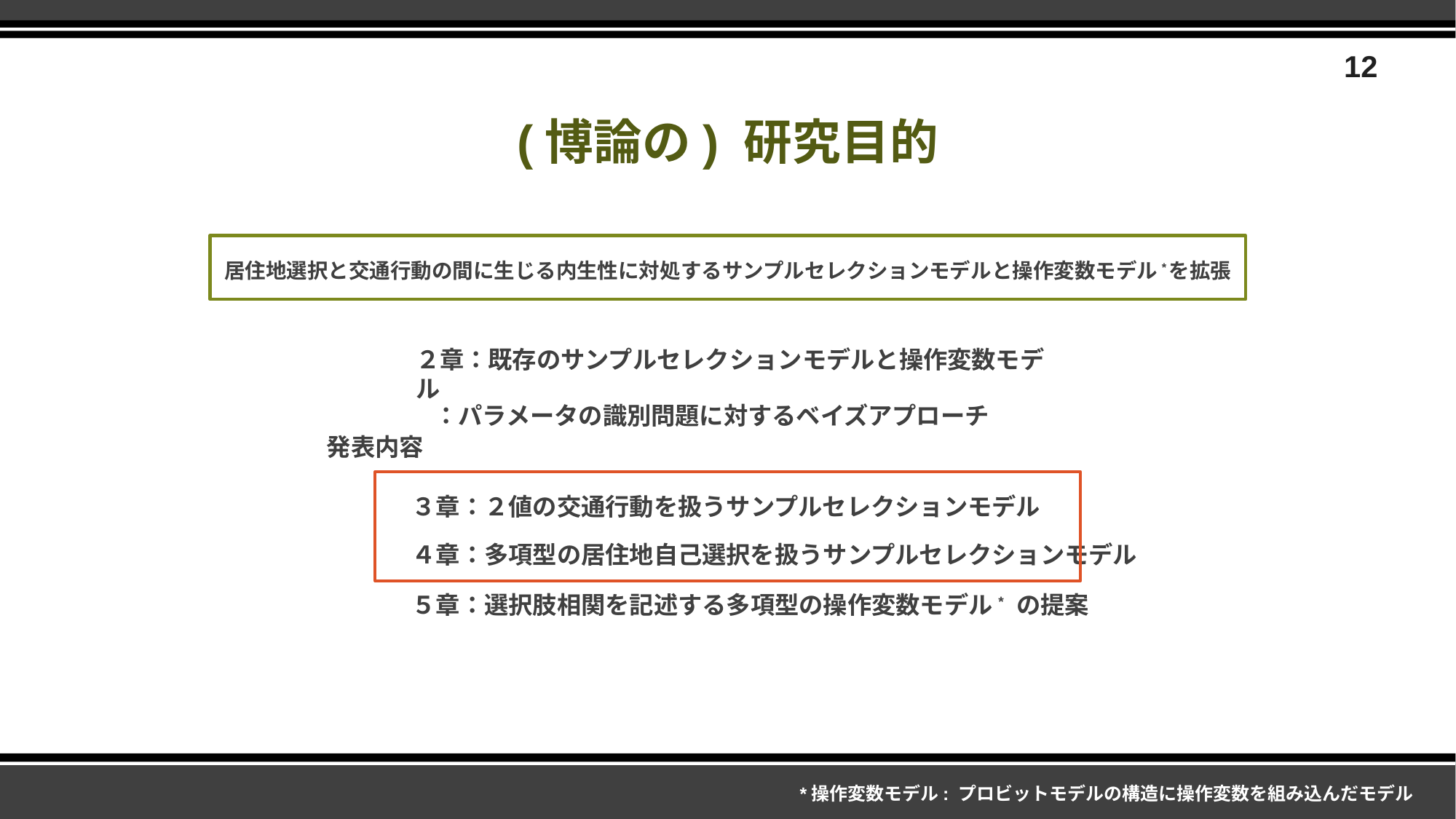

12
# (博論の) 研究目的
居住地選択と交通行動の間に生じる内生性に対処するサンプルセレクションモデルと操作変数モデル*を拡張
２章：既存のサンプルセレクションモデルと操作変数モデル
：パラメータの識別問題に対するベイズアプローチ
発表内容

３章：２値の交通行動を扱うサンプルセレクションモデル
４章：多項型の居住地自己選択を扱うサンプルセレクションモデル
５章：選択肢相関を記述する多項型の操作変数モデル* の提案
*操作変数モデル: プロビットモデルの構造に操作変数を組み込んだモデル